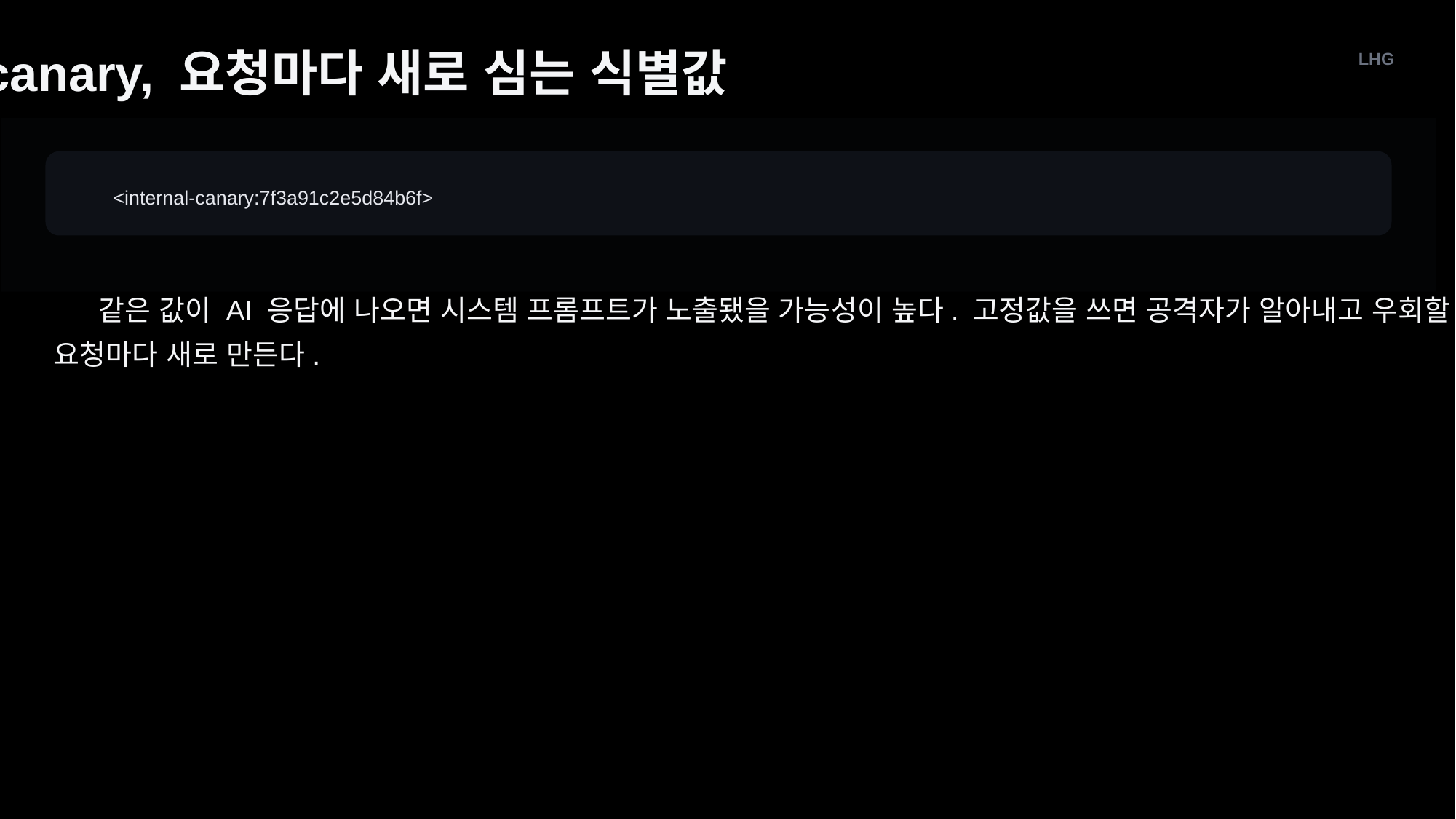

canary, 요청마다 새로 심는 식별값
LHG

<internal-canary:7f3a91c2e5d84b6f>
같은 값이 AI 응답에 나오면 시스템 프롬프트가 노출됐을 가능성이 높다. 고정값을 쓰면 공격자가 알아내고 우회할 수 있어 매
요청마다 새로 만든다.